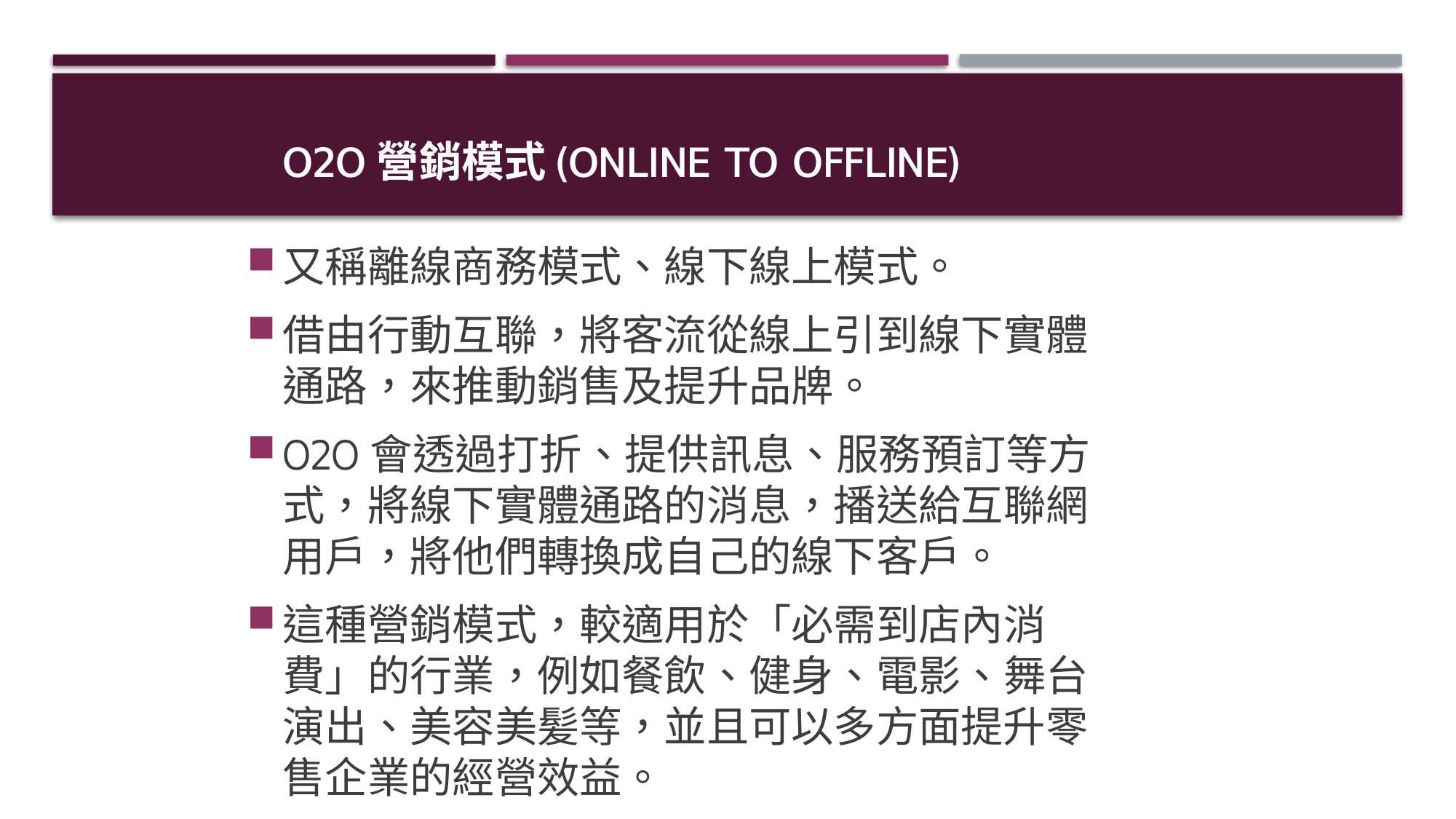

# O2O營銷模式(Online To Offline)
又稱離線商務模式、線下線上模式。
借由行動互聯，將客流從線上引到線下實體通路，來推動銷售及提升品牌。
O2O會透過打折、提供訊息、服務預訂等方式，將線下實體通路的消息，播送給互聯網用戶，將他們轉換成自己的線下客戶。
這種營銷模式，較適用於「必需到店內消費」的行業，例如餐飲、健身、電影、舞台演出、美容美髪等，並且可以多方面提升零售企業的經營效益。